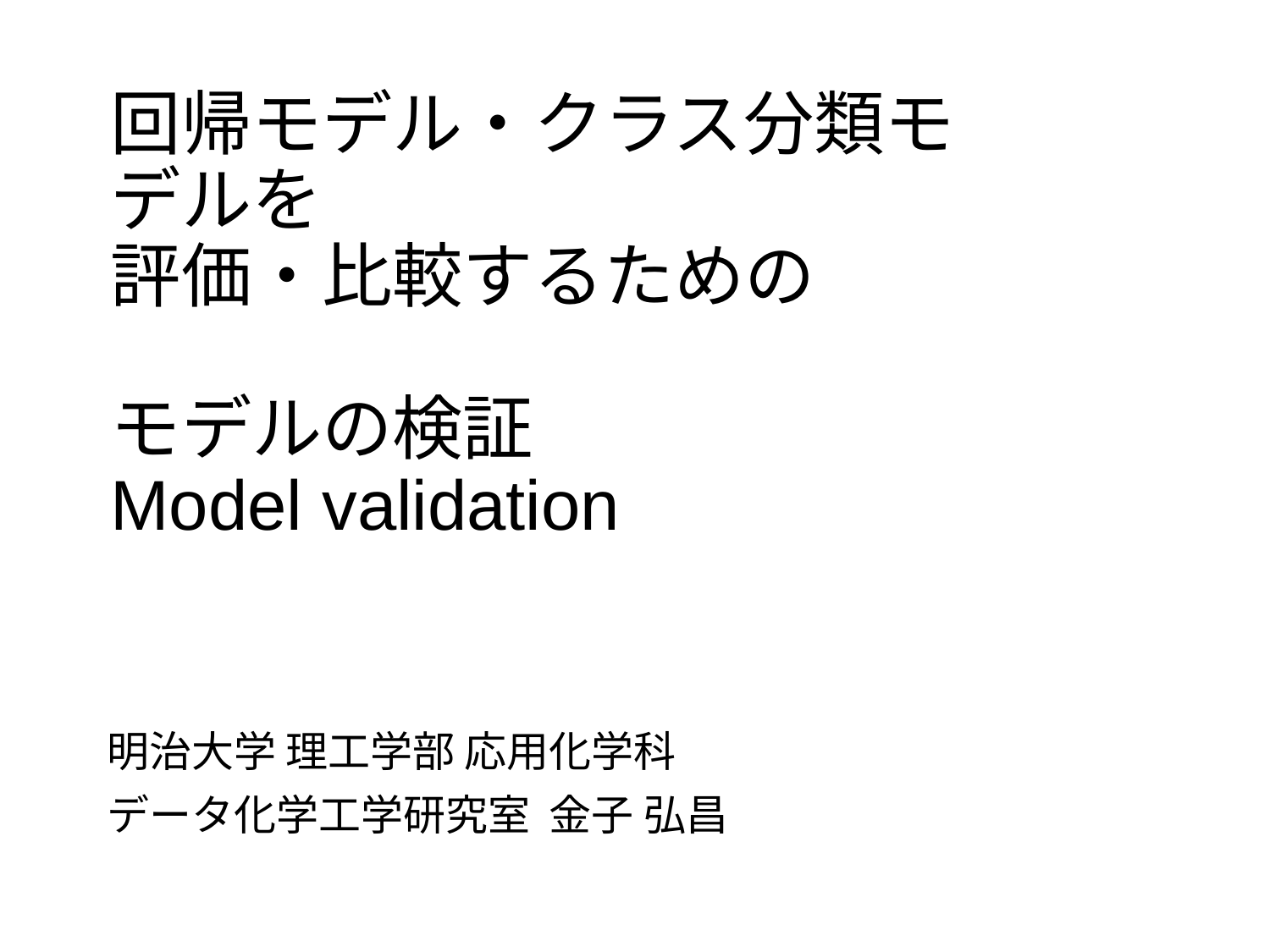

1
# 回帰モデル・クラス分類モデルを 評価・比較するための モデルの検証 Model validation
明治大学 理工学部 応用化学科
データ化学工学研究室  金子 弘昌